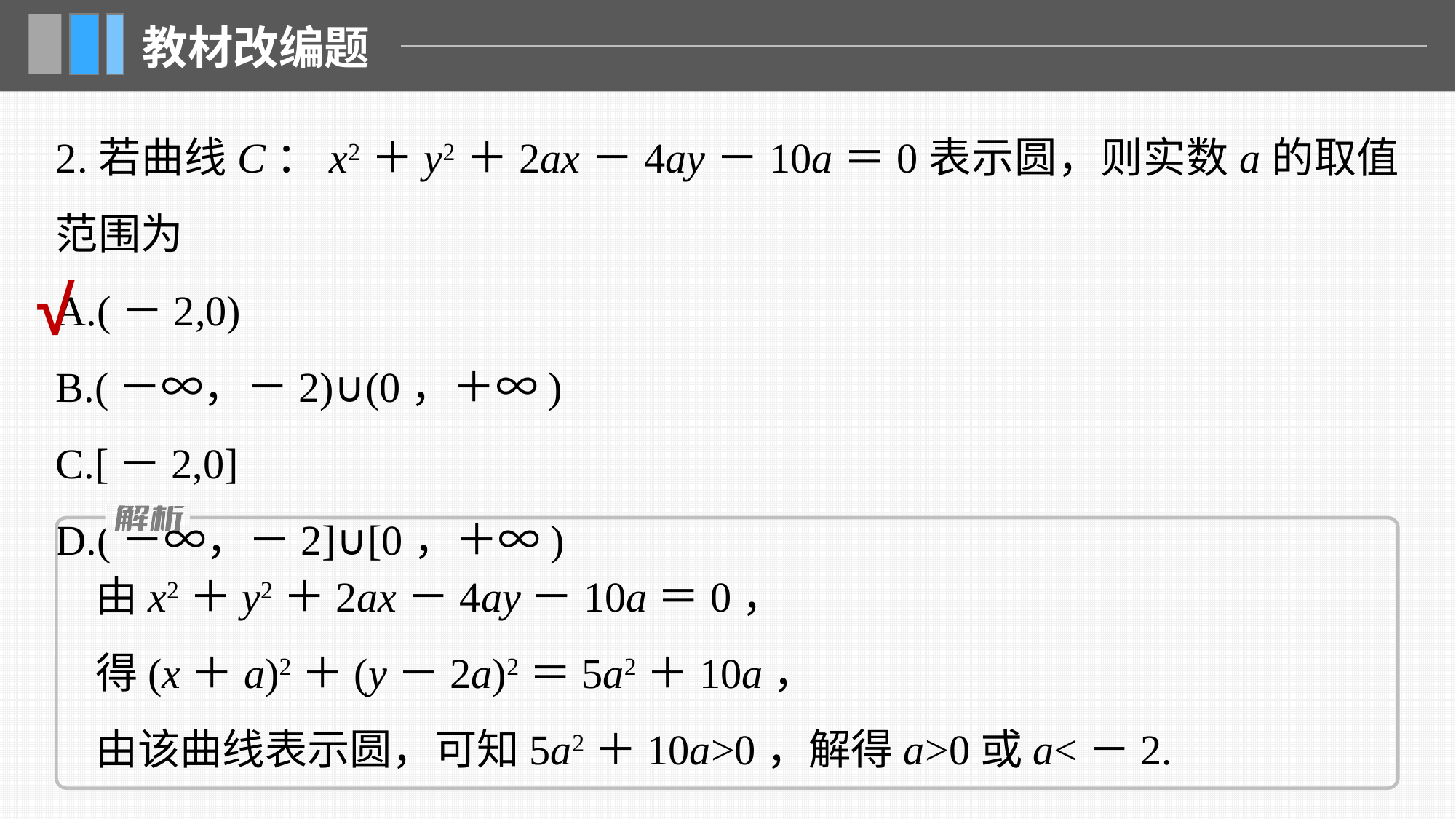

2.若曲线C：x2＋y2＋2ax－4ay－10a＝0表示圆，则实数a的取值范围为
A.(－2,0)
B.(－∞，－2)∪(0，＋∞)
C.[－2,0]
D.(－∞，－2]∪[0，＋∞)
√

由x2＋y2＋2ax－4ay－10a＝0，
得(x＋a)2＋(y－2a)2＝5a2＋10a，
由该曲线表示圆，可知5a2＋10a>0，解得a>0或a<－2.